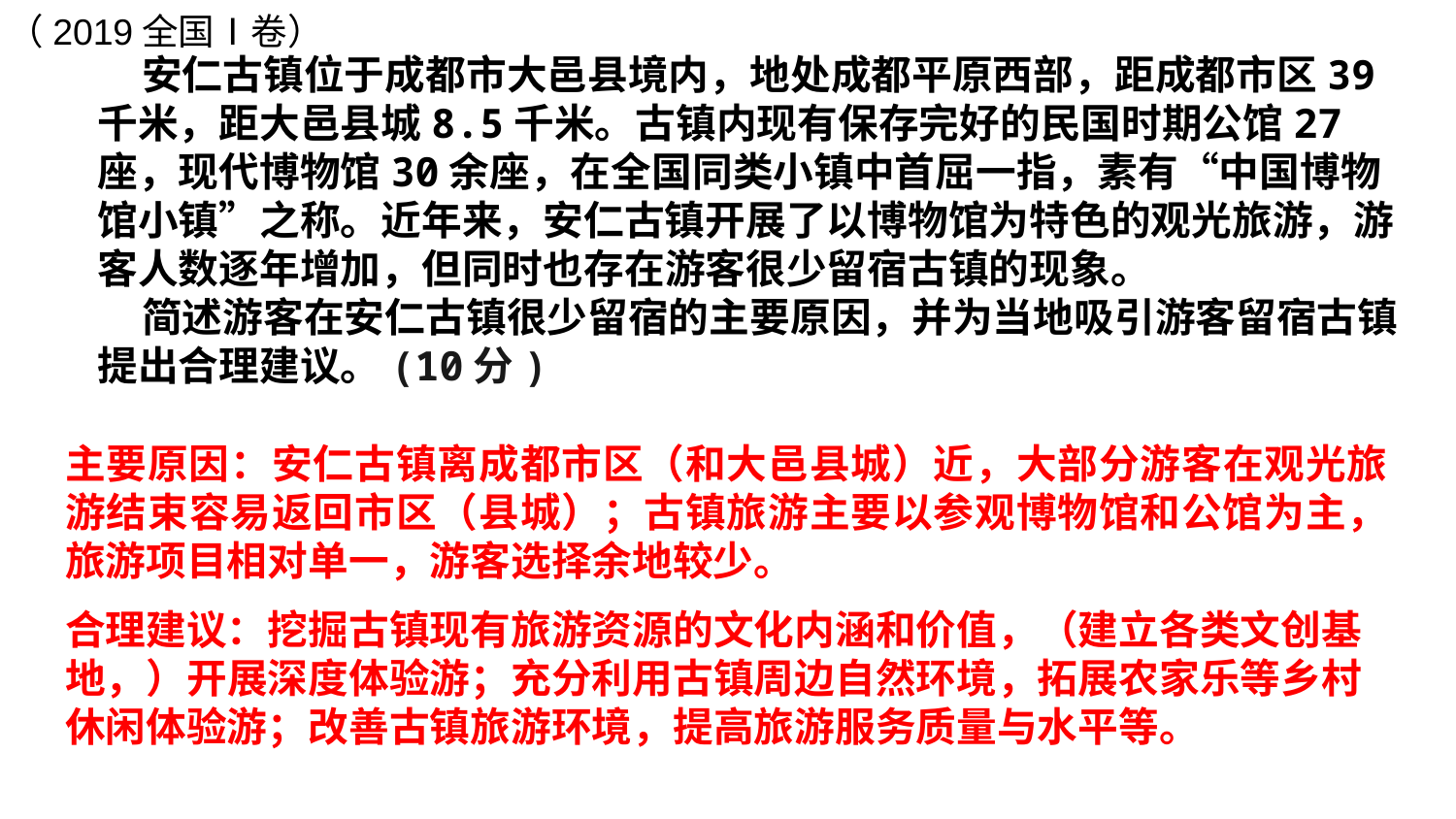

（2019全国Ⅰ卷）
安仁古镇位于成都市大邑县境内，地处成都平原西部，距成都市区39千米，距大邑县城8.5千米。古镇内现有保存完好的民国时期公馆27座，现代博物馆30余座，在全国同类小镇中首屈一指，素有“中国博物馆小镇”之称。近年来，安仁古镇开展了以博物馆为特色的观光旅游，游客人数逐年增加，但同时也存在游客很少留宿古镇的现象。
简述游客在安仁古镇很少留宿的主要原因，并为当地吸引游客留宿古镇提出合理建议。(10分)

主要原因：安仁古镇离成都市区（和大邑县城）近，大部分游客在观光旅游结束容易返回市区（县城）；古镇旅游主要以参观博物馆和公馆为主，旅游项目相对单一，游客选择余地较少。
合理建议：挖掘古镇现有旅游资源的文化内涵和价值，（建立各类文创基地，）开展深度体验游；充分利用古镇周边自然环境，拓展农家乐等乡村休闲体验游；改善古镇旅游环境，提高旅游服务质量与水平等。